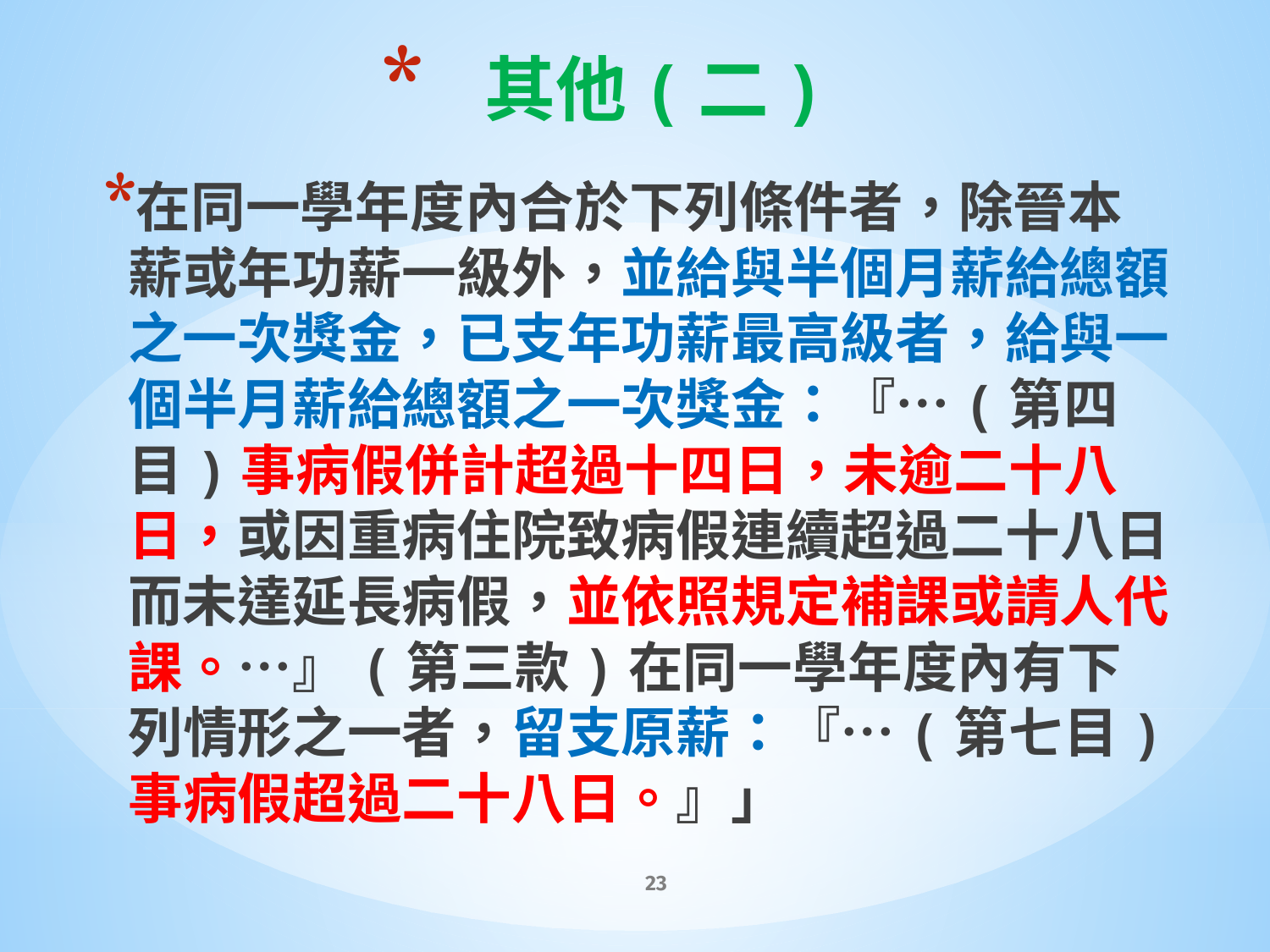

# 其他(二)
在同一學年度內合於下列條件者，除晉本薪或年功薪一級外，並給與半個月薪給總額之一次獎金，已支年功薪最高級者，給與一個半月薪給總額之一次獎金：『…(第四目)事病假併計超過十四日，未逾二十八日，或因重病住院致病假連續超過二十八日而未達延長病假，並依照規定補課或請人代課。…』(第三款)在同一學年度內有下列情形之一者，留支原薪：『…(第七目)事病假超過二十八日。』」
23